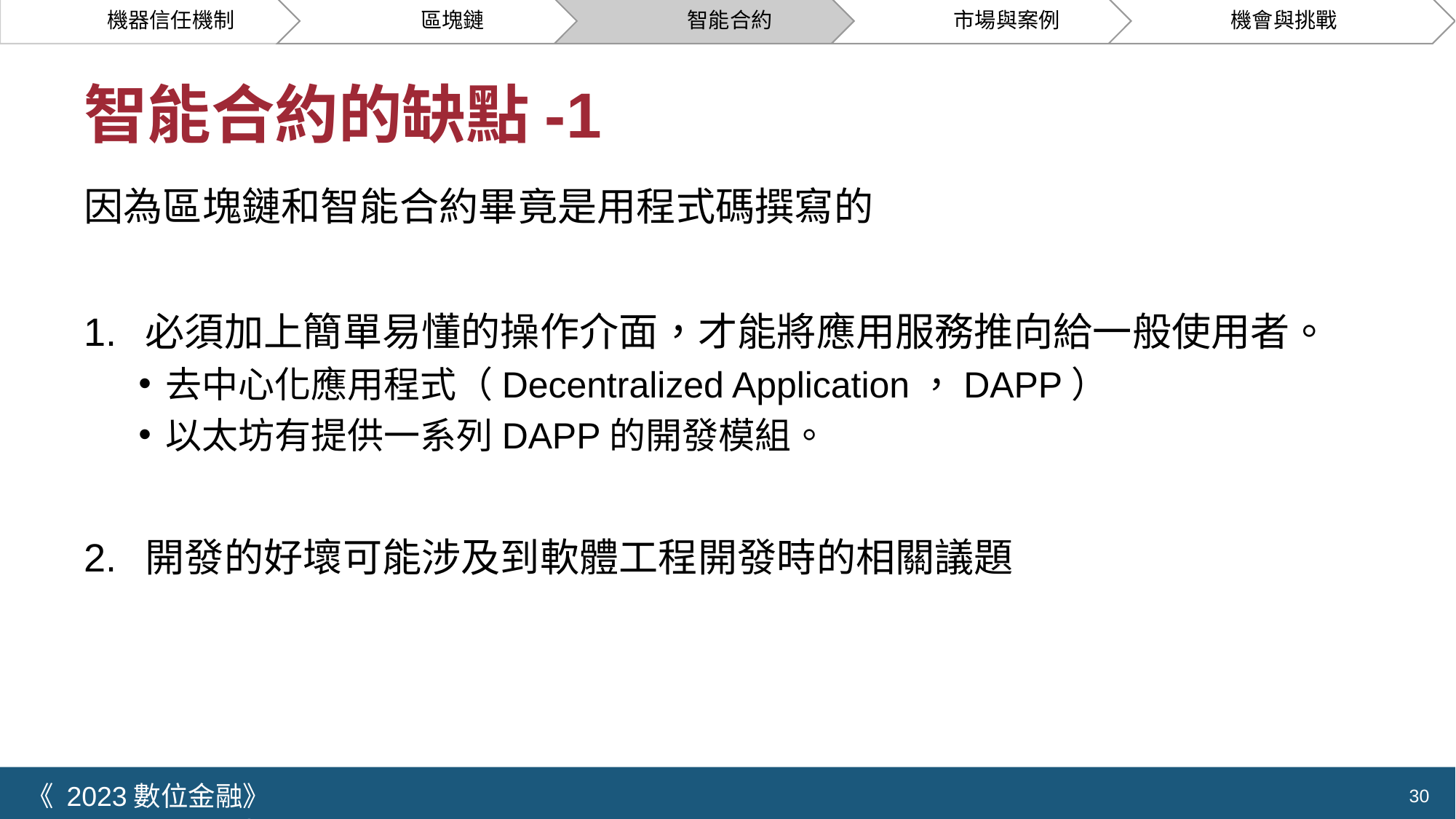

機器信任機制
區塊鏈
智能合約
市場與案例
機會與挑戰
# 智能合約的缺點-1
因為區塊鏈和智能合約畢竟是用程式碼撰寫的

必須加上簡單易懂的操作介面，才能將應用服務推向給一般使用者。
去中心化應用程式（Decentralized Application，DAPP）
以太坊有提供一系列DAPP的開發模組。

開發的好壞可能涉及到軟體工程開發時的相關議題
《 2023數位金融》                                                                                                                                            	NYCU.IIM.IEBI Lab
30